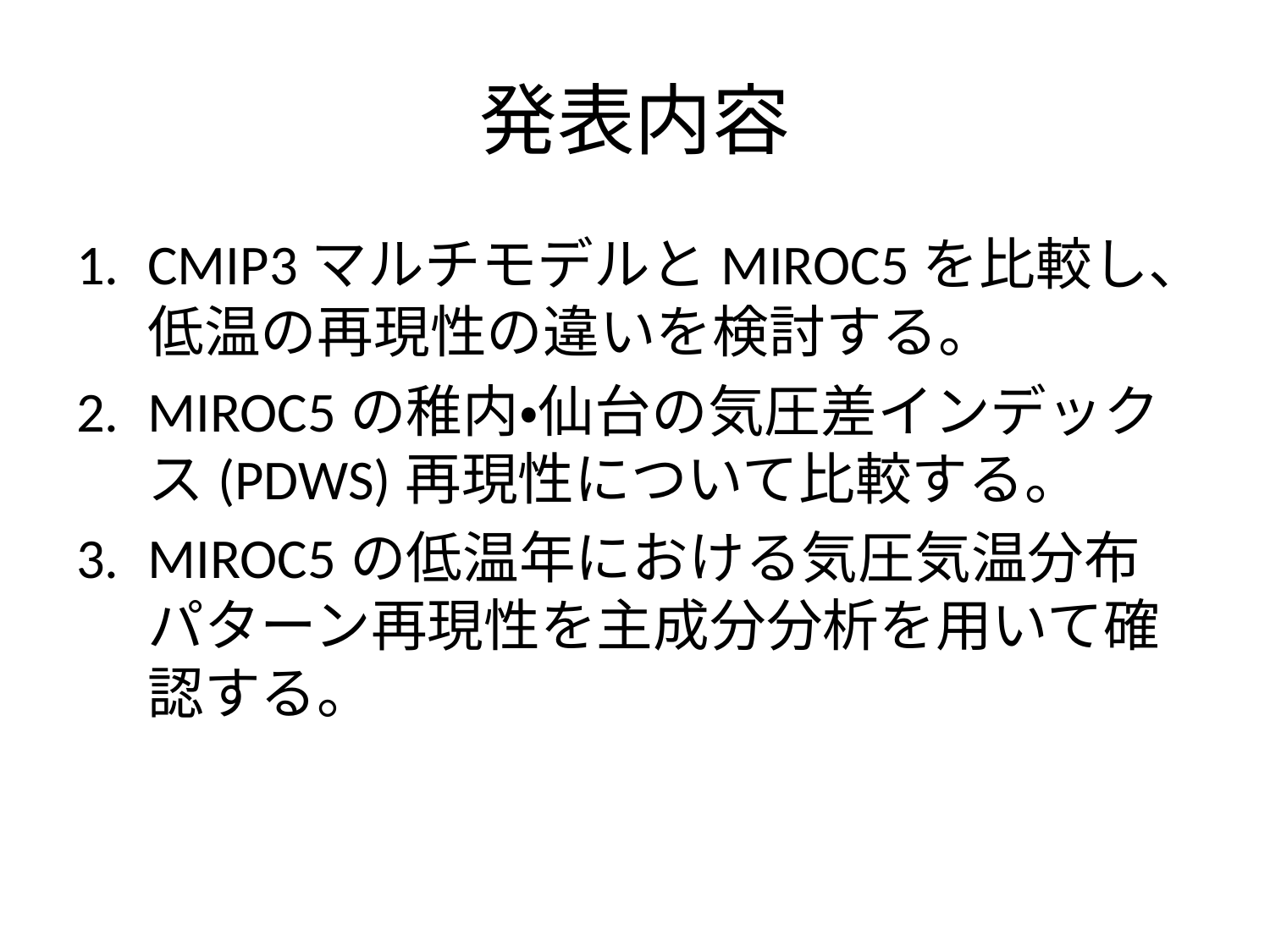

# 発表内容
CMIP3マルチモデルとMIROC5を比較し、低温の再現性の違いを検討する。
MIROC5の稚内・仙台の気圧差インデックス(PDWS)再現性について比較する。
MIROC5の低温年における気圧気温分布パターン再現性を主成分分析を用いて確認する。